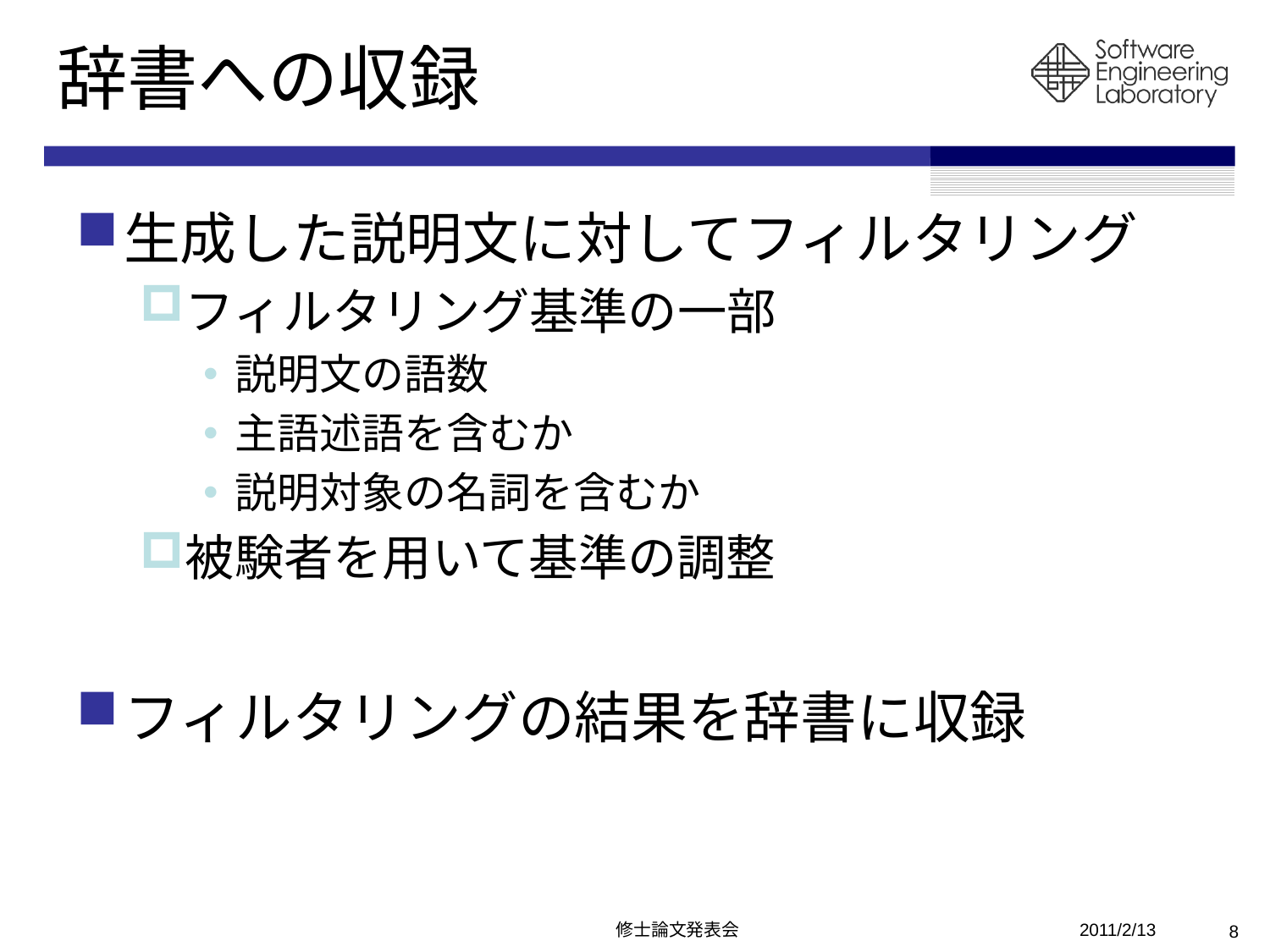

# 辞書への収録
生成した説明文に対してフィルタリング
フィルタリング基準の一部
説明文の語数
主語述語を含むか
説明対象の名詞を含むか
被験者を用いて基準の調整

フィルタリングの結果を辞書に収録
修士論文発表会
2011/2/13
8